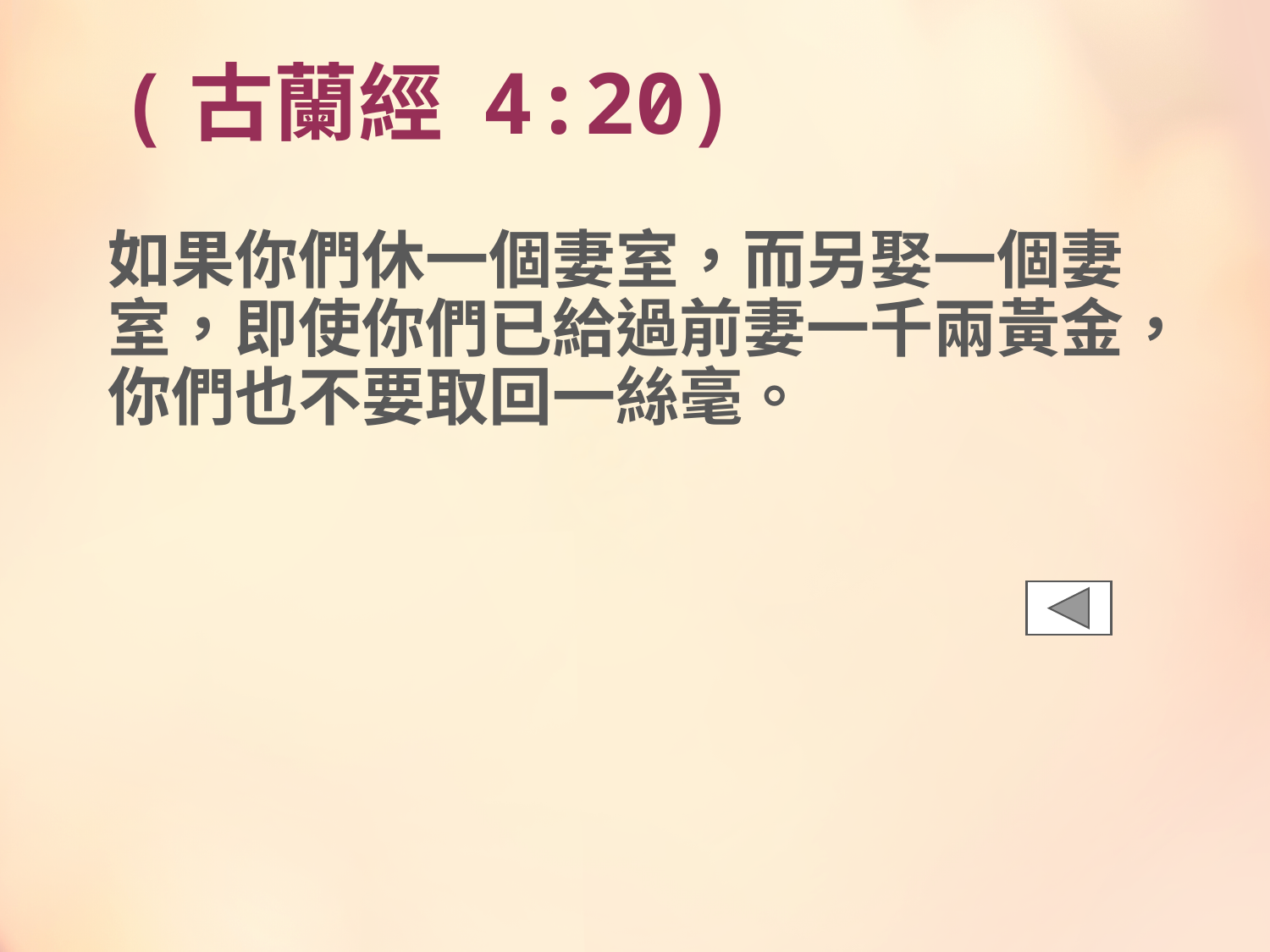

# (古蘭經 4:20)
如果你們休一個妻室，而另娶一個妻室，即使你們已給過前妻一千兩黃金，你們也不要取回一絲毫。